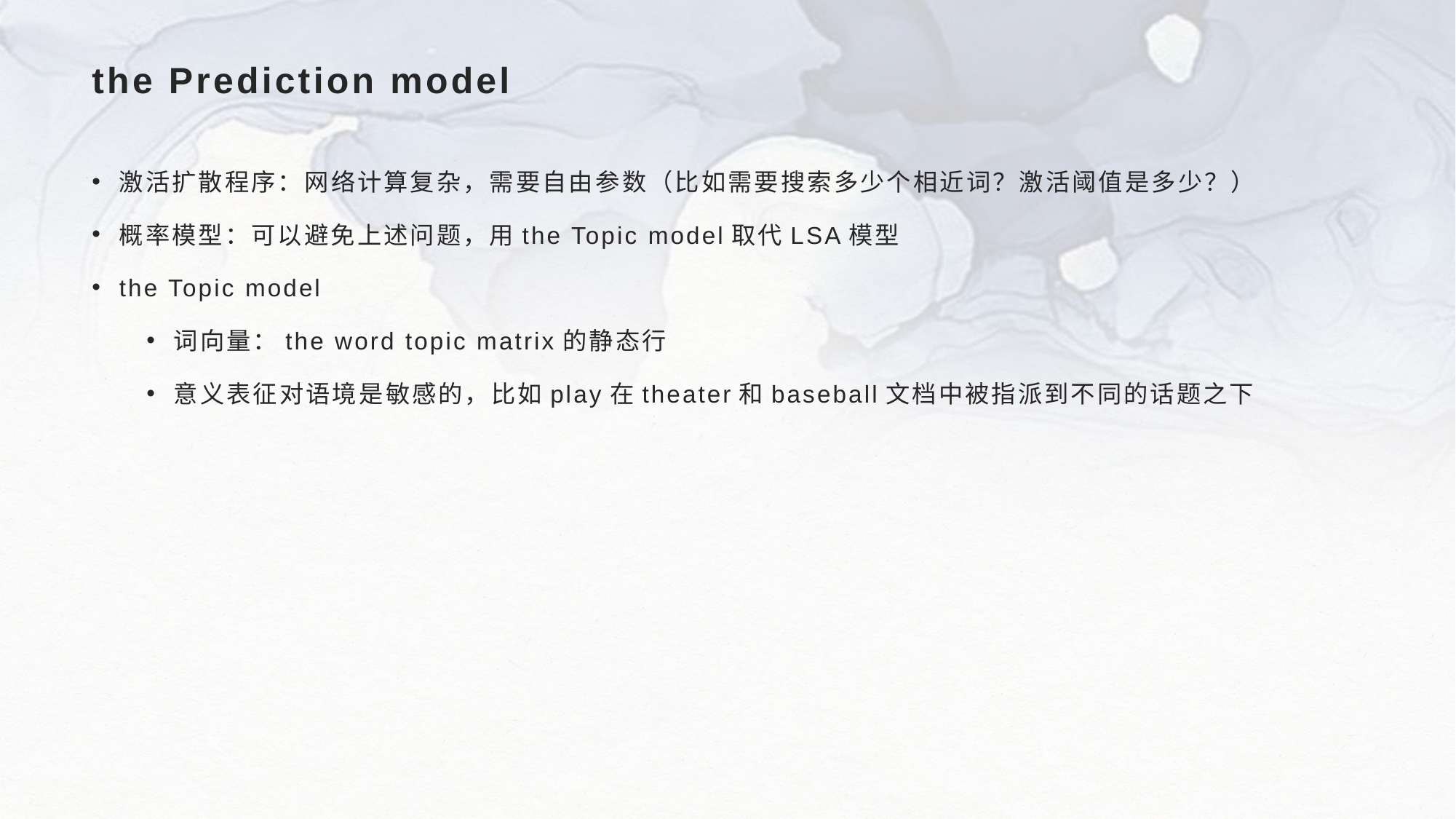

# the Prediction model

激活扩散程序：网络计算复杂，需要自由参数（比如需要搜索多少个相近词？激活阈值是多少？）
概率模型：可以避免上述问题，用the Topic model取代LSA模型
the Topic model
词向量：the word topic matrix的静态行
意义表征对语境是敏感的，比如play在theater和baseball文档中被指派到不同的话题之下